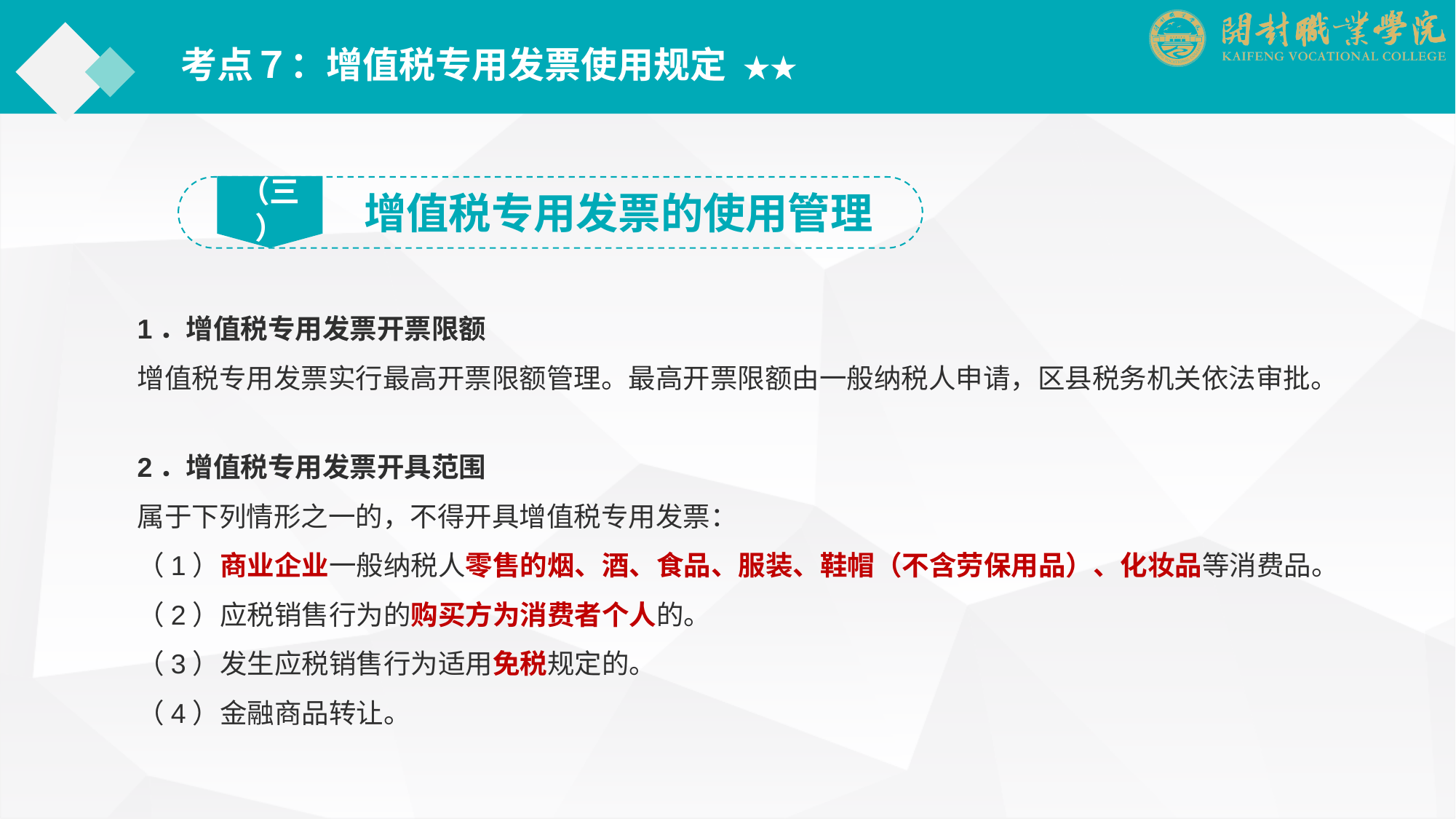

考点７：增值税专用发票使用规定  ★★
（三）

增值税专用发票的使用管理
1．增值税专用发票开票限额
增值税专用发票实行最高开票限额管理。最高开票限额由一般纳税人申请，区县税务机关依法审批。
2．增值税专用发票开具范围
属于下列情形之一的，不得开具增值税专用发票：
（1）商业企业一般纳税人零售的烟、酒、食品、服装、鞋帽（不含劳保用品）、化妆品等消费品。
（2）应税销售行为的购买方为消费者个人的。
（3）发生应税销售行为适用免税规定的。
（4）金融商品转让。